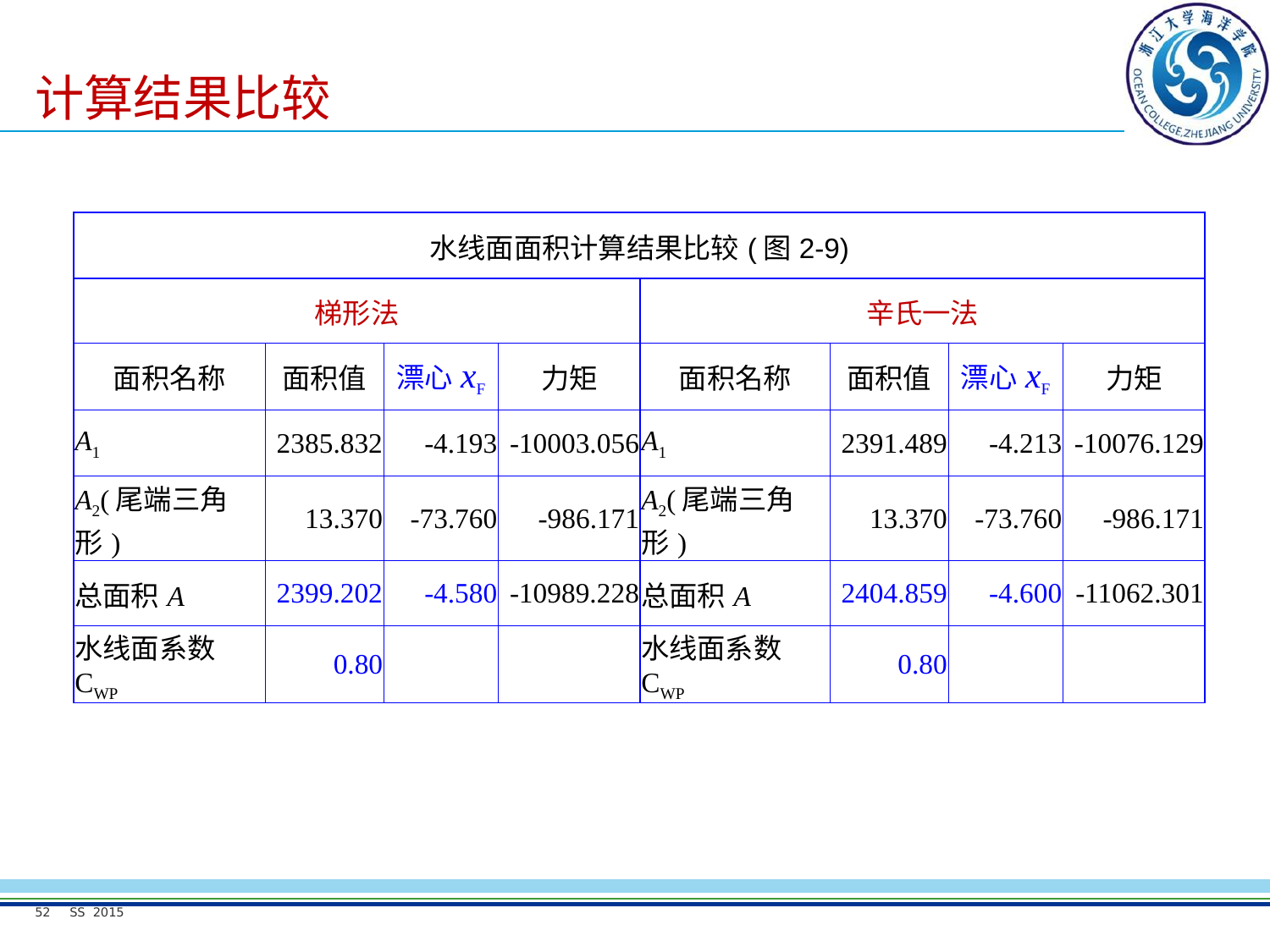

# 计算结果比较
| 水线面面积计算结果比较(图2-9) |  |  |  |  |  |  |  |
| --- | --- | --- | --- | --- | --- | --- | --- |
| 梯形法 |  |  |  | 辛氏一法 |  |  |  |
| 面积名称 | 面积值 | 漂心xF | 力矩 | 面积名称 | 面积值 | 漂心xF | 力矩 |
| A1 | 2385.832 | -4.193 | -10003.056 | A1 | 2391.489 | -4.213 | -10076.129 |
| A2(尾端三角形) | 13.370 | -73.760 | -986.171 | A2(尾端三角形) | 13.370 | -73.760 | -986.171 |
| 总面积A | 2399.202 | -4.580 | -10989.228 | 总面积A | 2404.859 | -4.600 | -11062.301 |
| 水线面系数CWP | 0.80 |  |  | 水线面系数CWP | 0.80 |  |  |
52